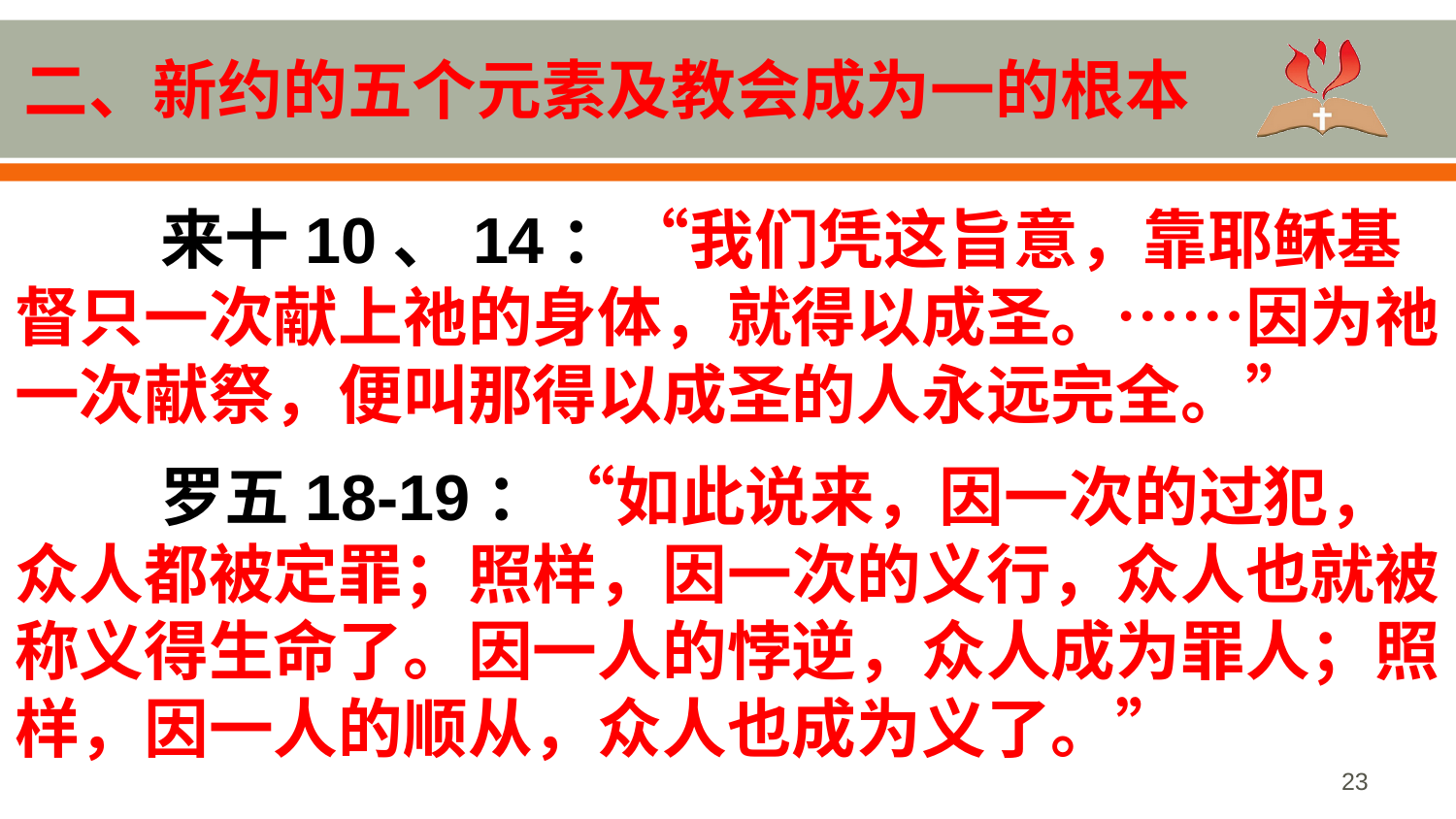

# 二、新约的五个元素及教会成为一的根本
	来十10、14：“我们凭这旨意，靠耶稣基督只一次献上祂的身体，就得以成圣。……因为祂一次献祭，便叫那得以成圣的人永远完全。”
	罗五18-19：“如此说来，因一次的过犯，众人都被定罪；照样，因一次的义行，众人也就被称义得生命了。因一人的悖逆，众人成为罪人；照样，因一人的顺从，众人也成为义了。”

23